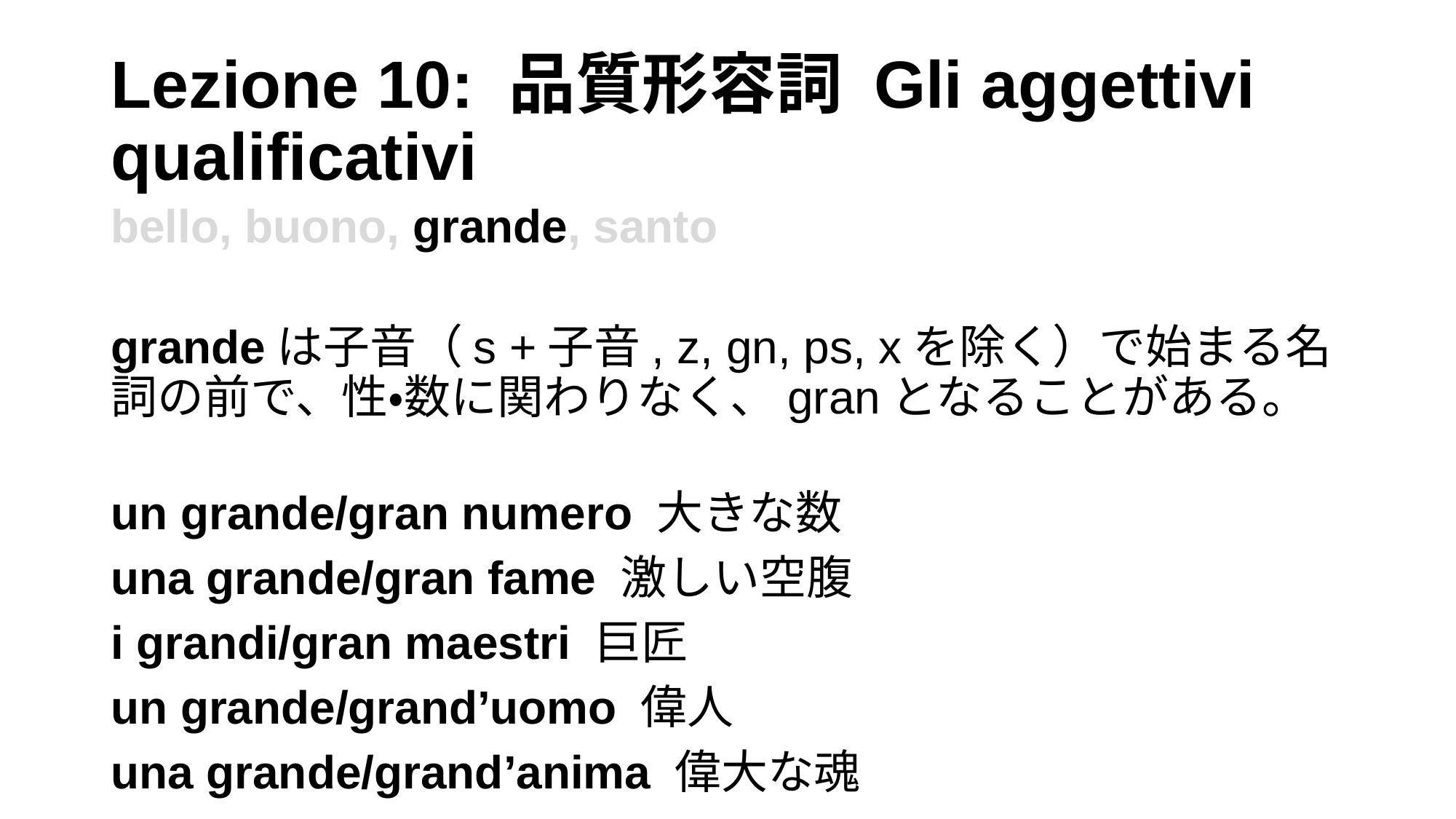

# Lezione 10: 品質形容詞 Gli aggettivi qualificativi
bello, buono, grande, santo
grandeは子音（s +子音, z, gn, ps, xを除く）で始まる名詞の前で、性・数に関わりなく、granとなることがある。
un grande/gran numero 大きな数
una grande/gran fame 激しい空腹
i grandi/gran maestri 巨匠
un grande/grand’uomo 偉人
una grande/grand’anima 偉大な魂